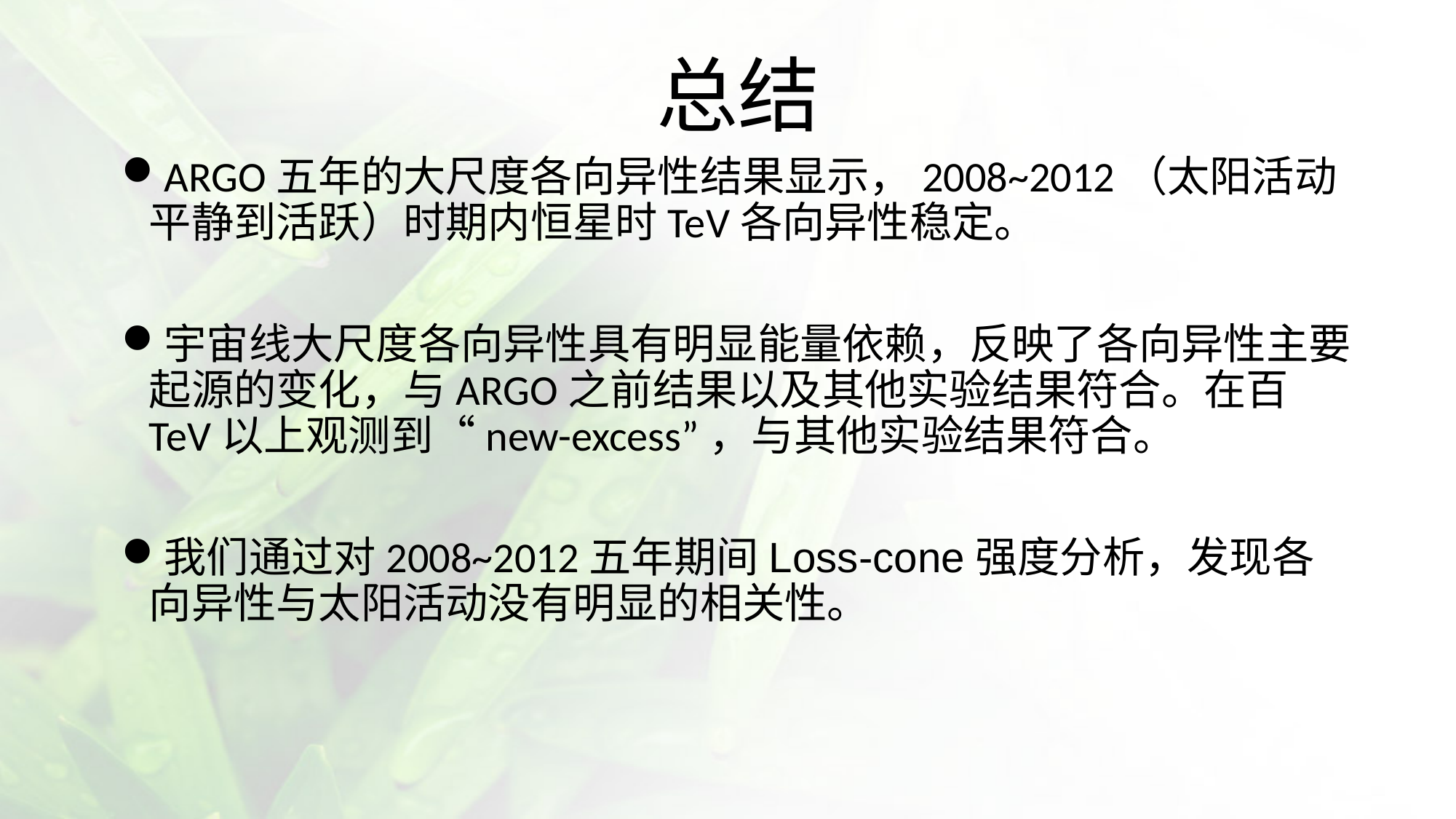

# 总结
ARGO五年的大尺度各向异性结果显示，2008~2012（太阳活动平静到活跃）时期内恒星时TeV各向异性稳定。

宇宙线大尺度各向异性具有明显能量依赖，反映了各向异性主要起源的变化，与ARGO之前结果以及其他实验结果符合。在百TeV以上观测到“new-excess”，与其他实验结果符合。

我们通过对2008~2012五年期间Loss-cone强度分析，发现各向异性与太阳活动没有明显的相关性。